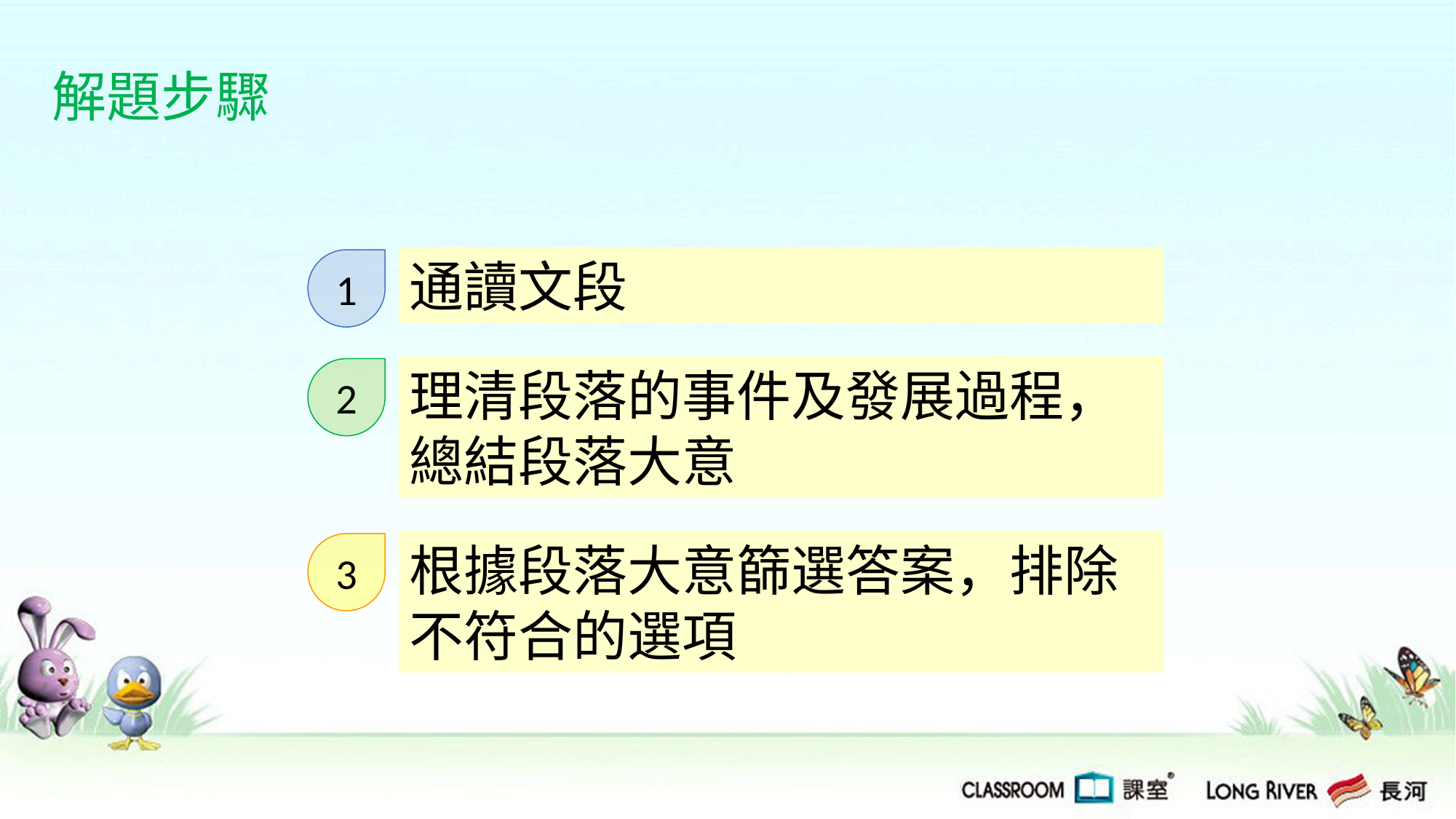

解題步驟
通讀文段
1
理清段落的事件及發展過程，總結段落大意
2
根據段落大意篩選答案，排除不符合的選項
3